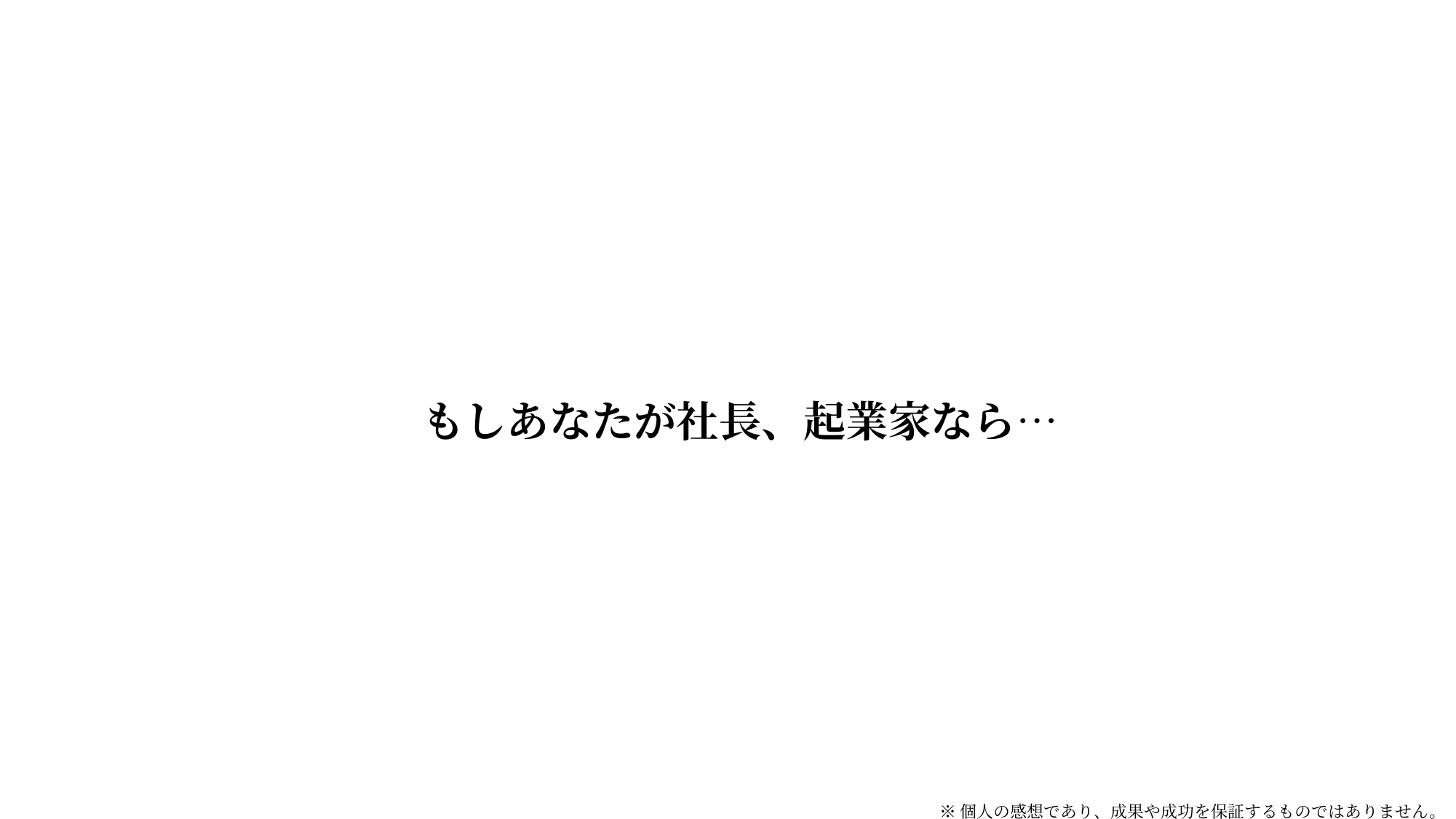

もしあなたが社長、起業家なら…
※個人の感想であり、成果や成功を保証するものではありません。